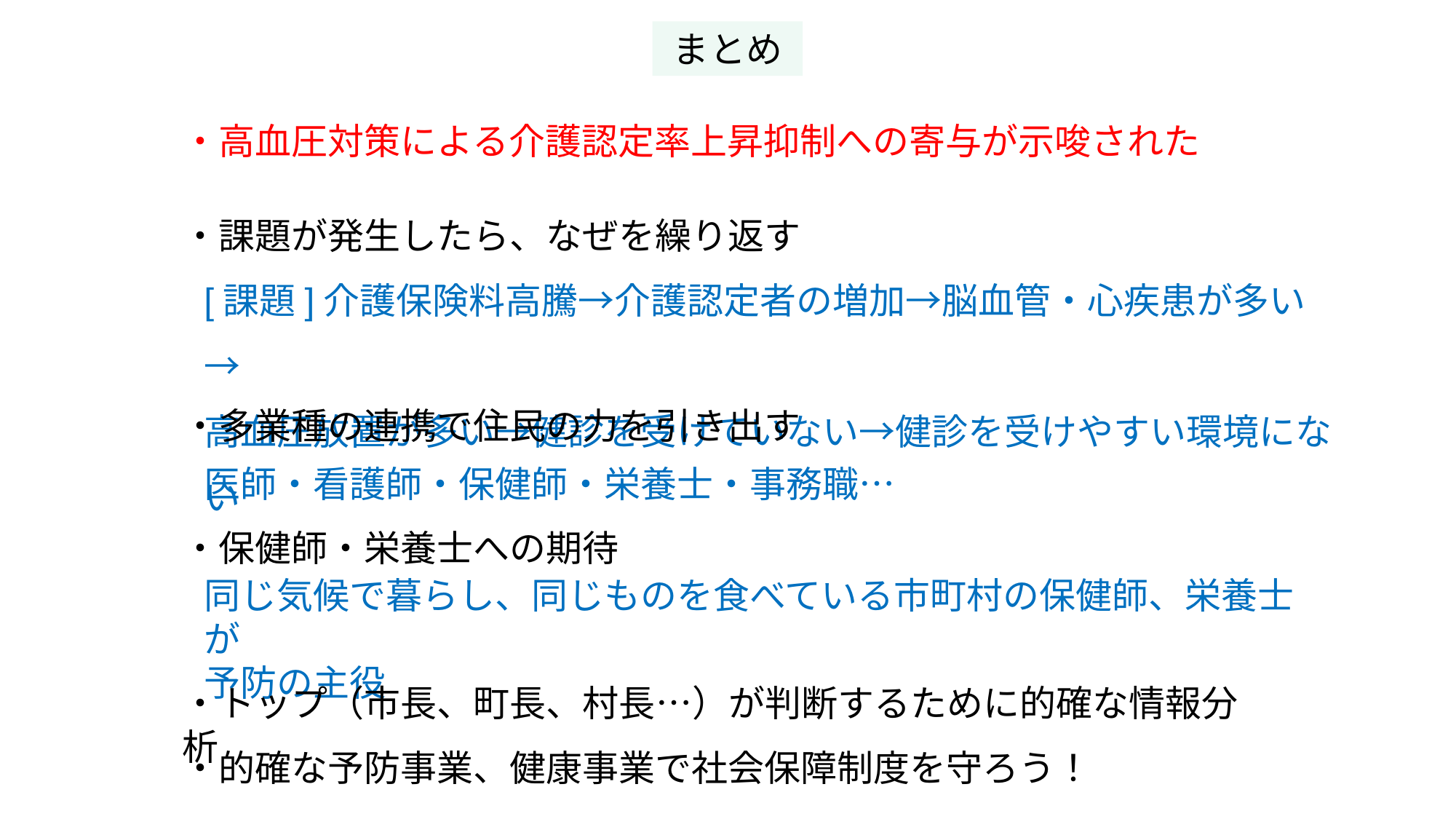

まとめ
・高血圧対策による介護認定率上昇抑制への寄与が示唆された
・課題が発生したら、なぜを繰り返す
[課題]介護保険料高騰→介護認定者の増加→脳血管・心疾患が多い→
高血圧放置が多い→健診を受けていない→健診を受けやすい環境にない
・多業種の連携で住民の力を引き出す
医師・看護師・保健師・栄養士・事務職…
・保健師・栄養士への期待
同じ気候で暮らし、同じものを食べている市町村の保健師、栄養士が
予防の主役
・トップ（市長、町長、村長…）が判断するために的確な情報分析
・的確な予防事業、健康事業で社会保障制度を守ろう！